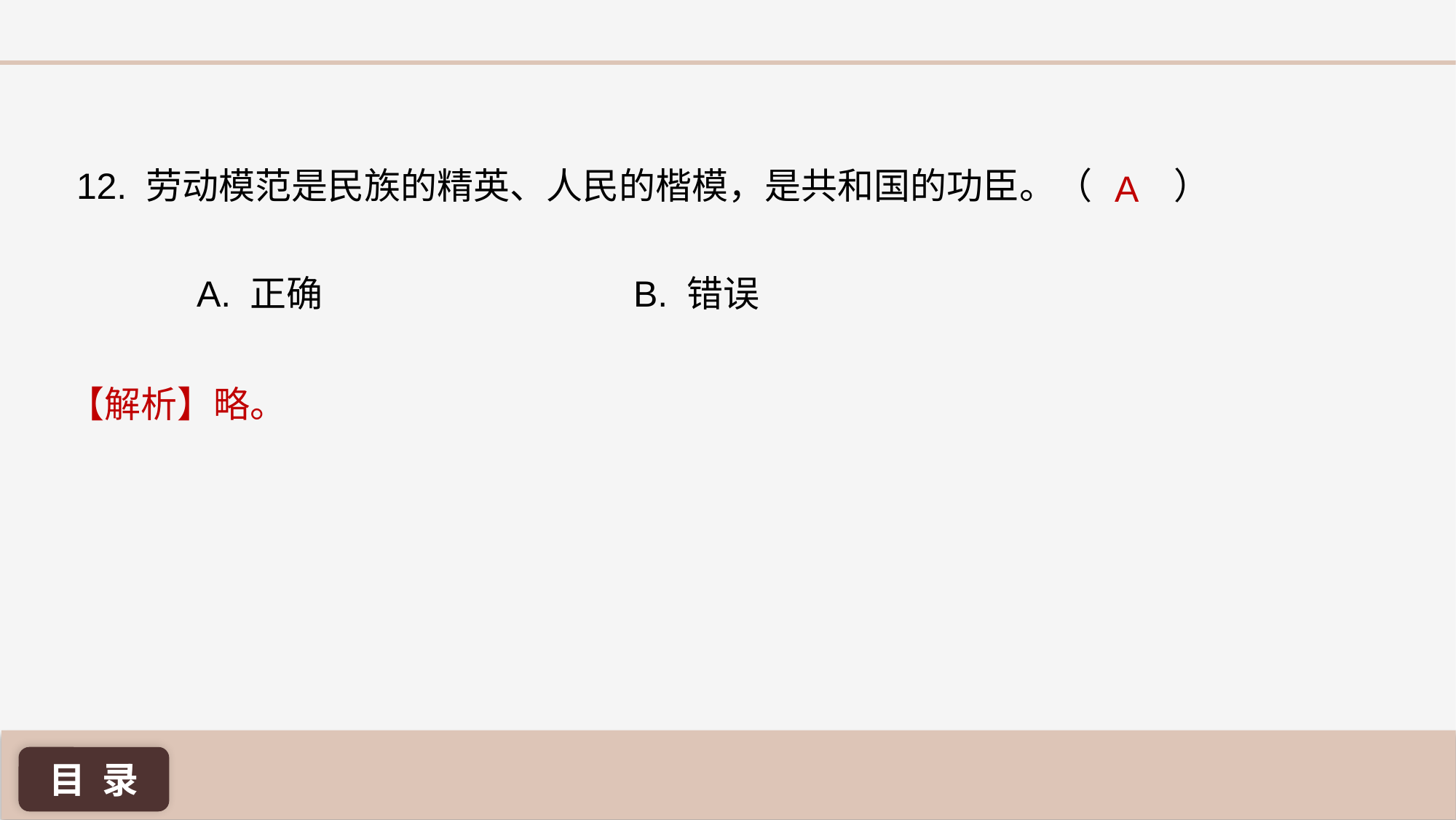

A
12. 劳动模范是民族的精英、人民的楷模，是共和国的功臣。（          ）
A. 正确 			B. 错误
【解析】略。